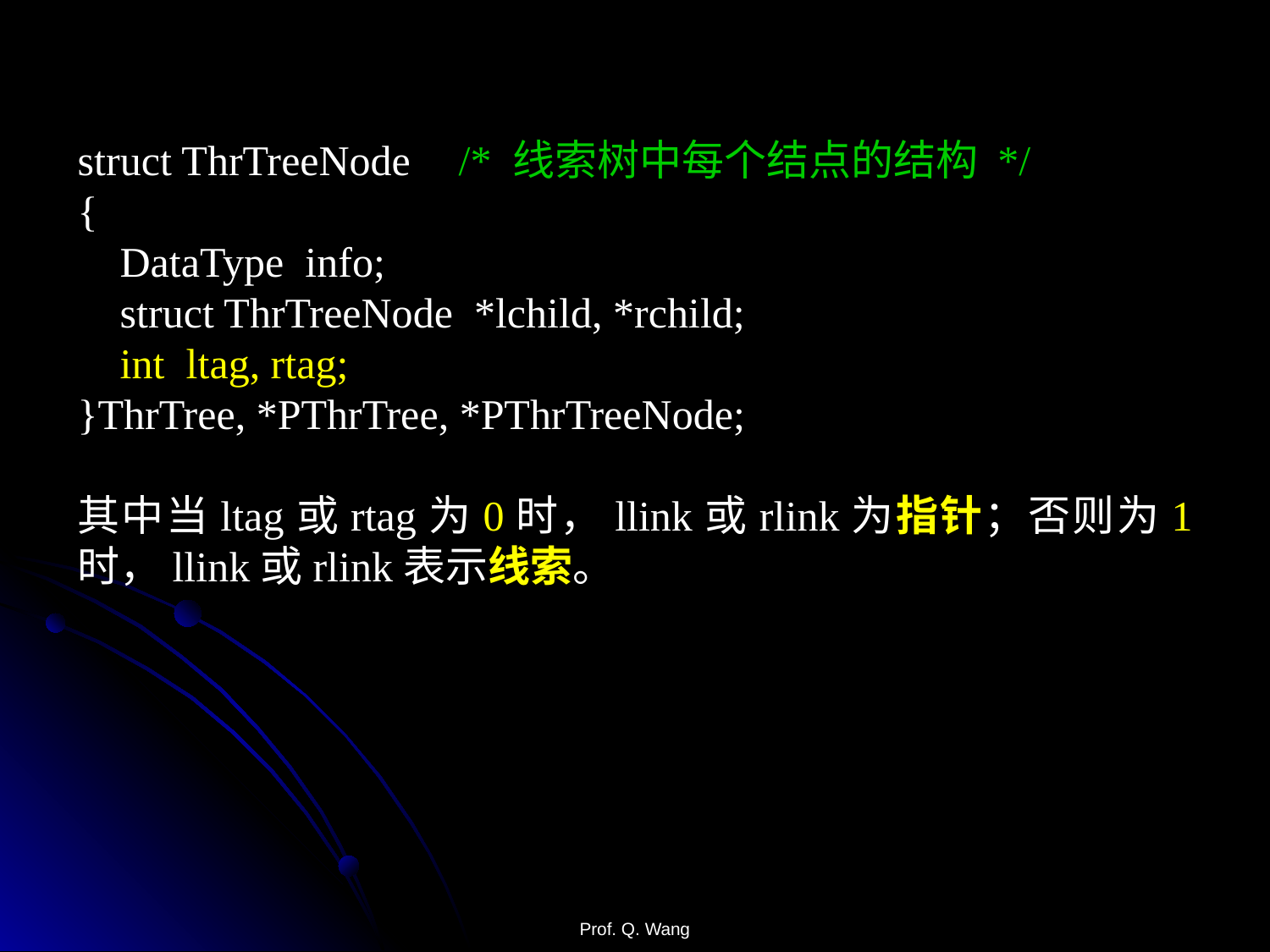

struct ThrTreeNode	/* 线索树中每个结点的结构 */
{
    DataType  info;
    struct ThrTreeNode  *lchild, *rchild;
    int  ltag, rtag;
}ThrTree, *PThrTree, *PThrTreeNode;

其中当ltag或rtag为0时，llink或rlink为指针；否则为1时，llink或rlink表示线索。

Prof. Q. Wang